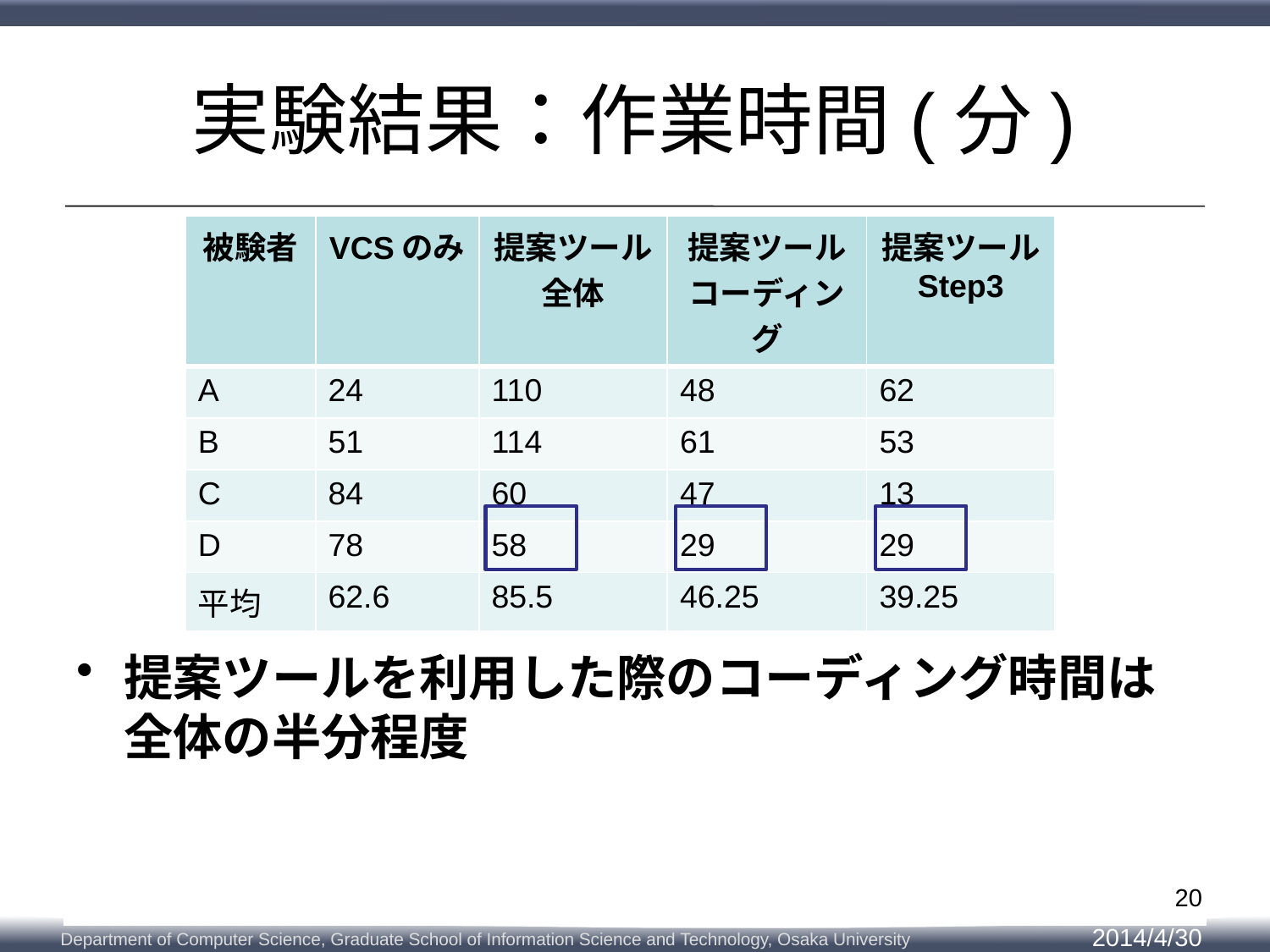

# 実験結果：作業時間(分)
| 被験者 | VCSのみ | 提案ツール コーディング | 提案ツール Step3 |
| --- | --- | --- | --- |
| A | 24 | 48 | 62 |
| B | 51 | 61 | 53 |
| C | 84 | 47 | 13 |
| D | 78 | 29 | 29 |
| 平均 | 62.6 | 46.25 | 39.25 |
| 被験者 | VCSのみ | 提案ツール 全体 | 提案ツール コーディング | 提案ツール Step3 |
| --- | --- | --- | --- | --- |
| A | 24 | 110 | 48 | 62 |
| B | 51 | 114 | 61 | 53 |
| C | 84 | 60 | 47 | 13 |
| D | 78 | 58 | 29 | 29 |
| 平均 | 62.6 | 85.5 | 46.25 | 39.25 |

提案ツールを利用した際のコーディング時間は全体の半分程度

※提案ツールの作業時間は“全体の時間(Step3の時間)”

20
2014/4/30